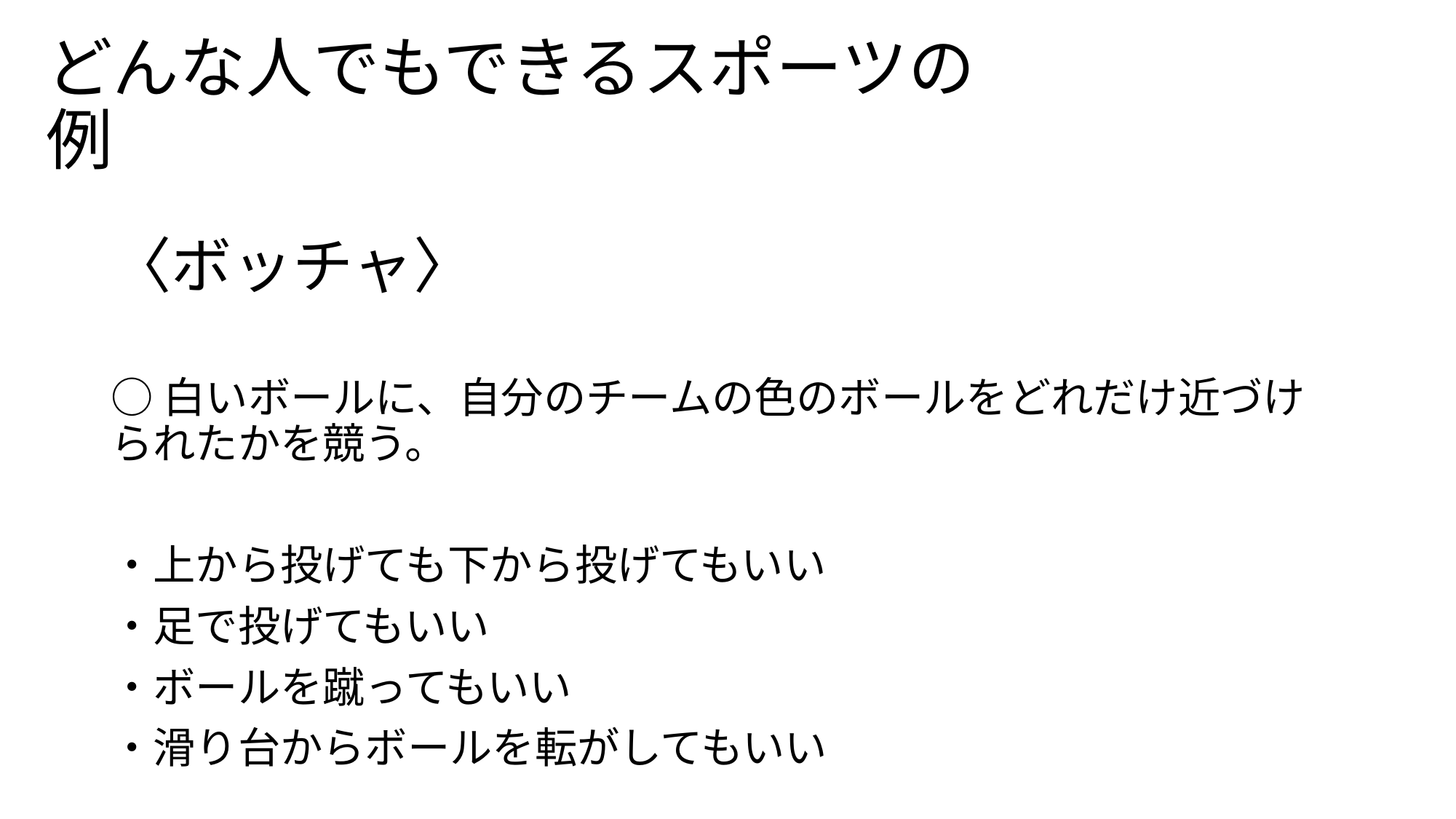

# どんな人でもできるスポーツの例
〈ボッチャ〉

○白いボールに、自分のチームの色のボールをどれだけ近づけられたかを競う。

・上から投げても下から投げてもいい
・足で投げてもいい
・ボールを蹴ってもいい
・滑り台からボールを転がしてもいい